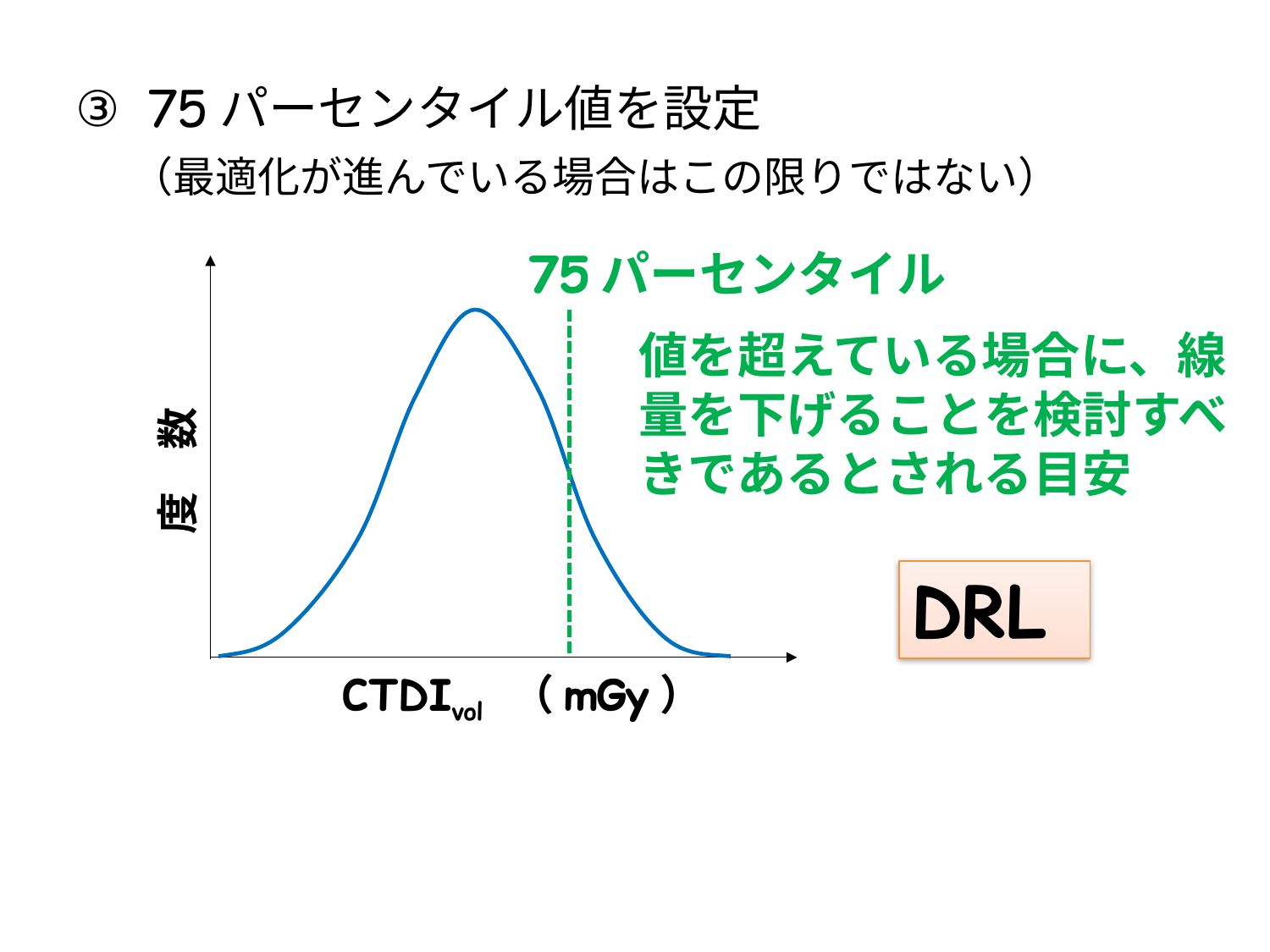

75パーセンタイル値を設定
（最適化が進んでいる場合はこの限りではない）
75パーセンタイル

度　数
CTDIvol （mGy）
値を超えている場合に、線量を下げることを検討すべきであるとされる目安

DRL